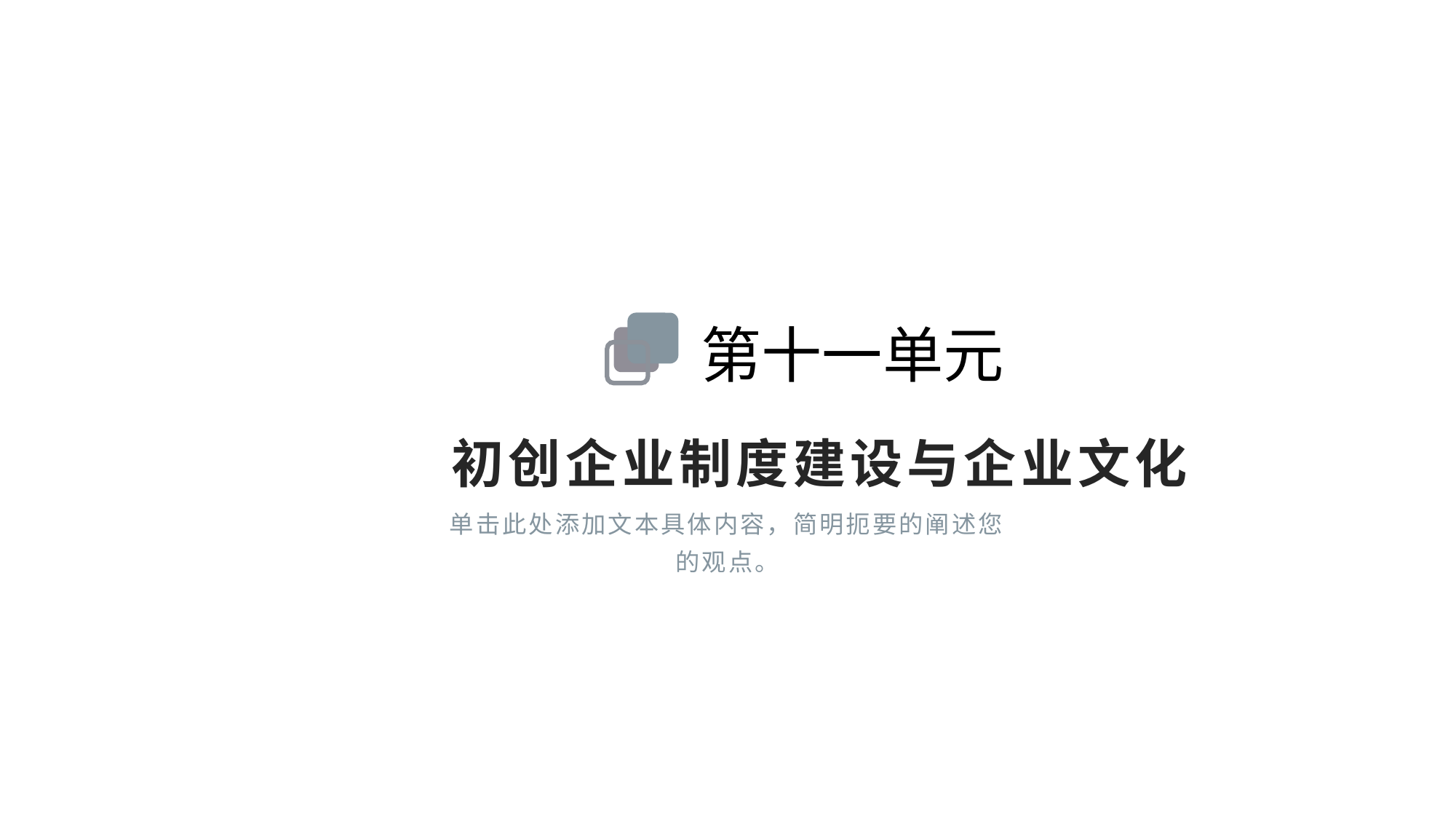

第十一单元
# 初创企业制度建设与企业文化
单击此处添加文本具体内容，简明扼要的阐述您的观点。